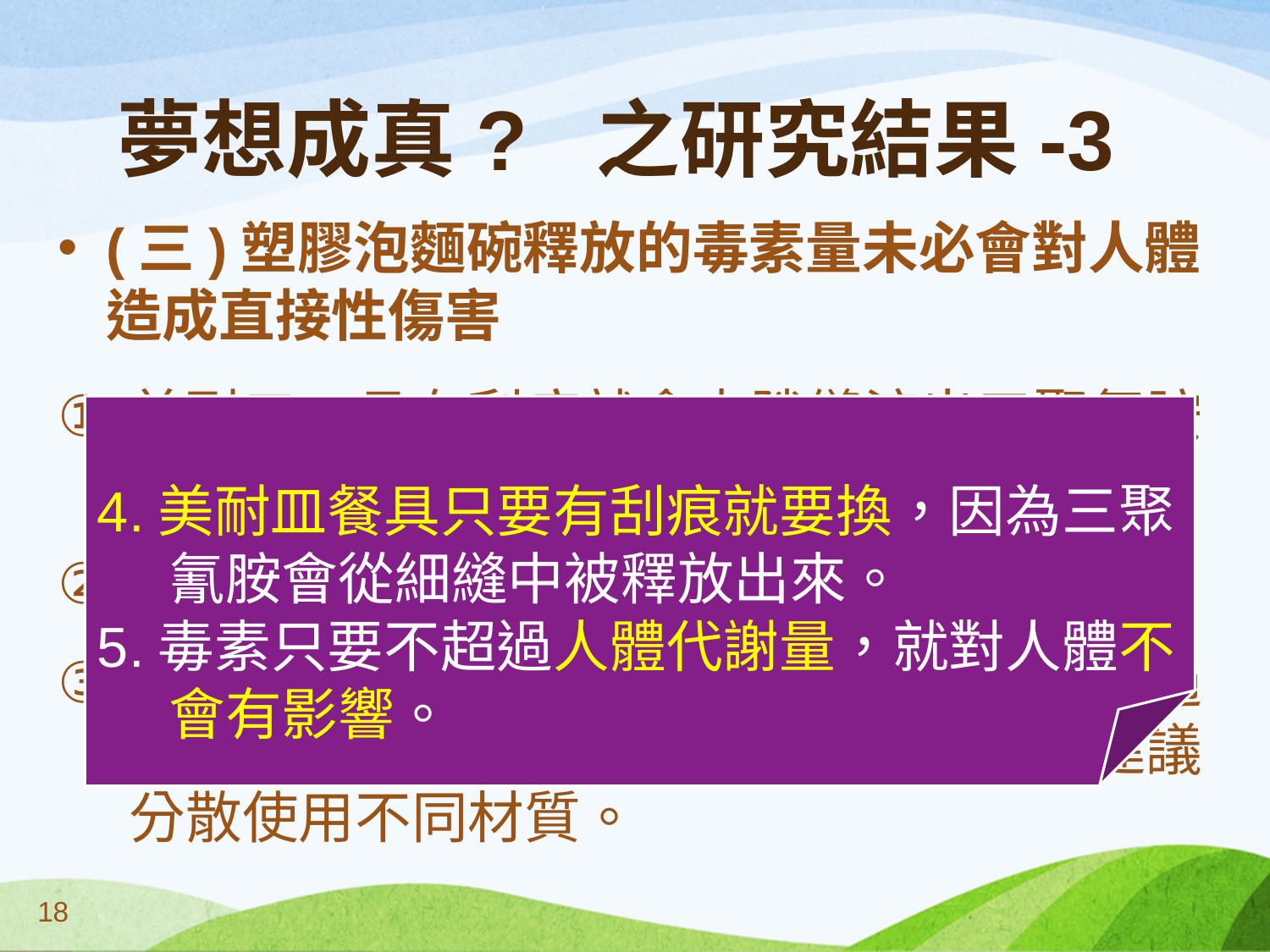

# 夢想成真?  之研究結果-3
(三)塑膠泡麵碗釋放的毒素量未必會對人體造成直接性傷害
美耐皿一旦有刮痕就會由隙縫溶出三聚氰胺等毒素，所以有刮痕就要停止使用。
在日本有規定，美耐皿使用一年就要汰換！
雖然塑膠確定會釋放毒素，但這些毒要超過人體代謝量，才會影響身體健康，所以建議分散使用不同材質。

4.美耐皿餐具只要有刮痕就要換，因為三聚氰胺會從細縫中被釋放出來。
5.毒素只要不超過人體代謝量，就對人體不會有影響。
18